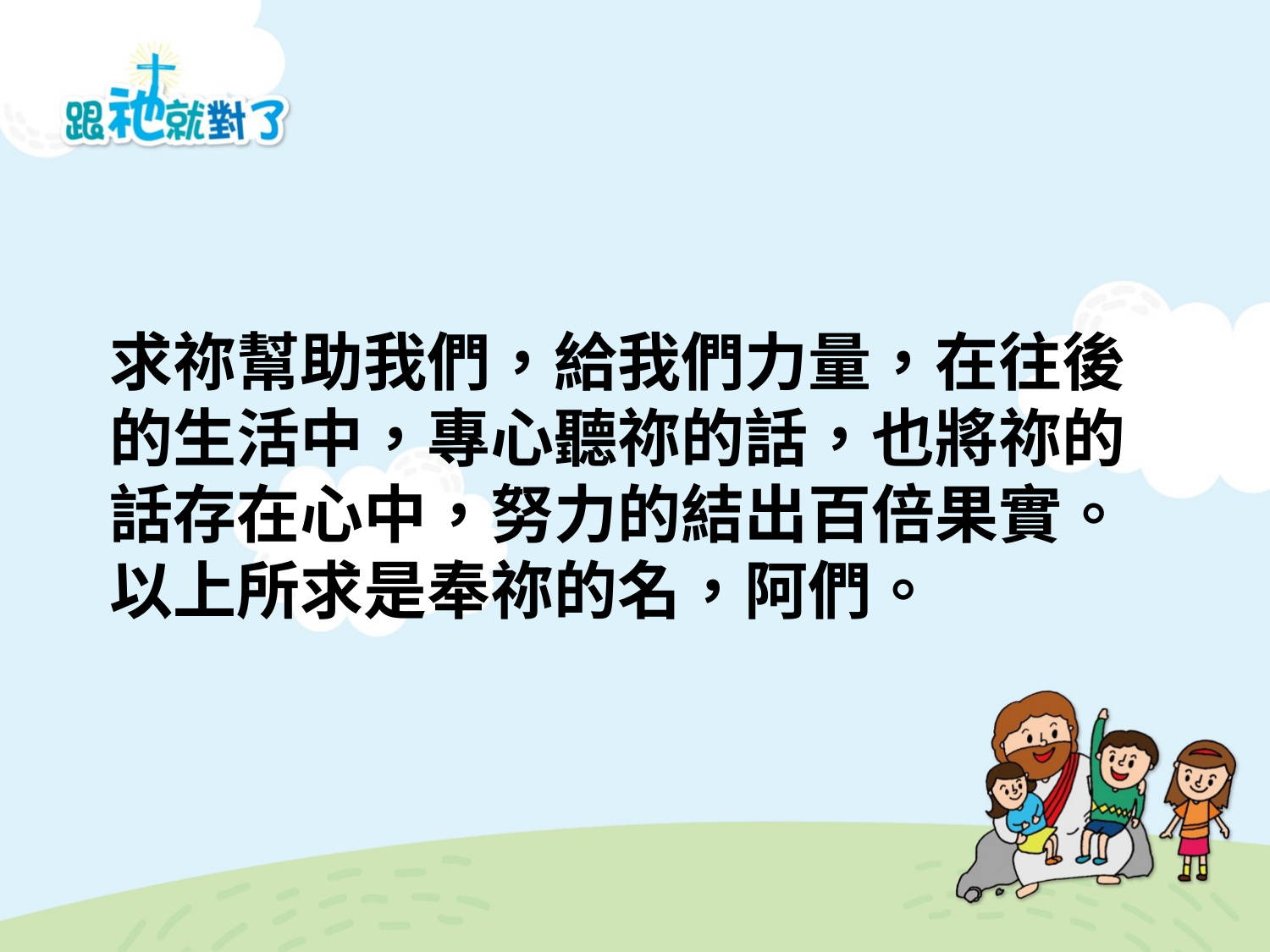

求祢幫助我們，給我們力量，在往後的生活中，專心聽祢的話，也將祢的話存在心中，努力的結出百倍果實。以上所求是奉祢的名，阿們。